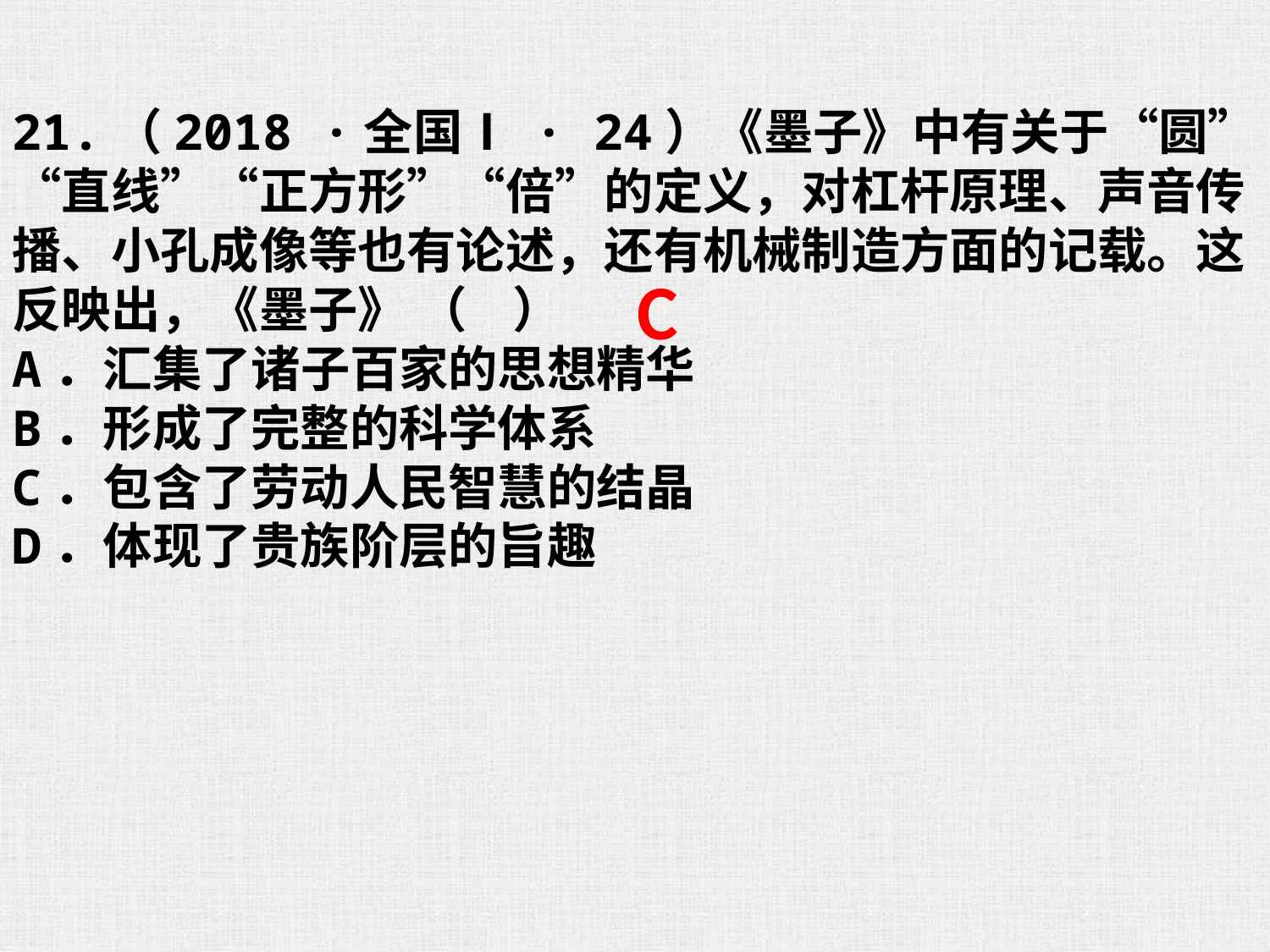

21.（2018 ·全国Ⅰ · 24）《墨子》中有关于“圆”“直线”“正方形”“倍”的定义，对杠杆原理、声音传播、小孔成像等也有论述，还有机械制造方面的记载。这反映出，《墨子》 （    ）
A．汇集了诸子百家的思想精华
B．形成了完整的科学体系
C．包含了劳动人民智慧的结晶
D．体现了贵族阶层的旨趣

C